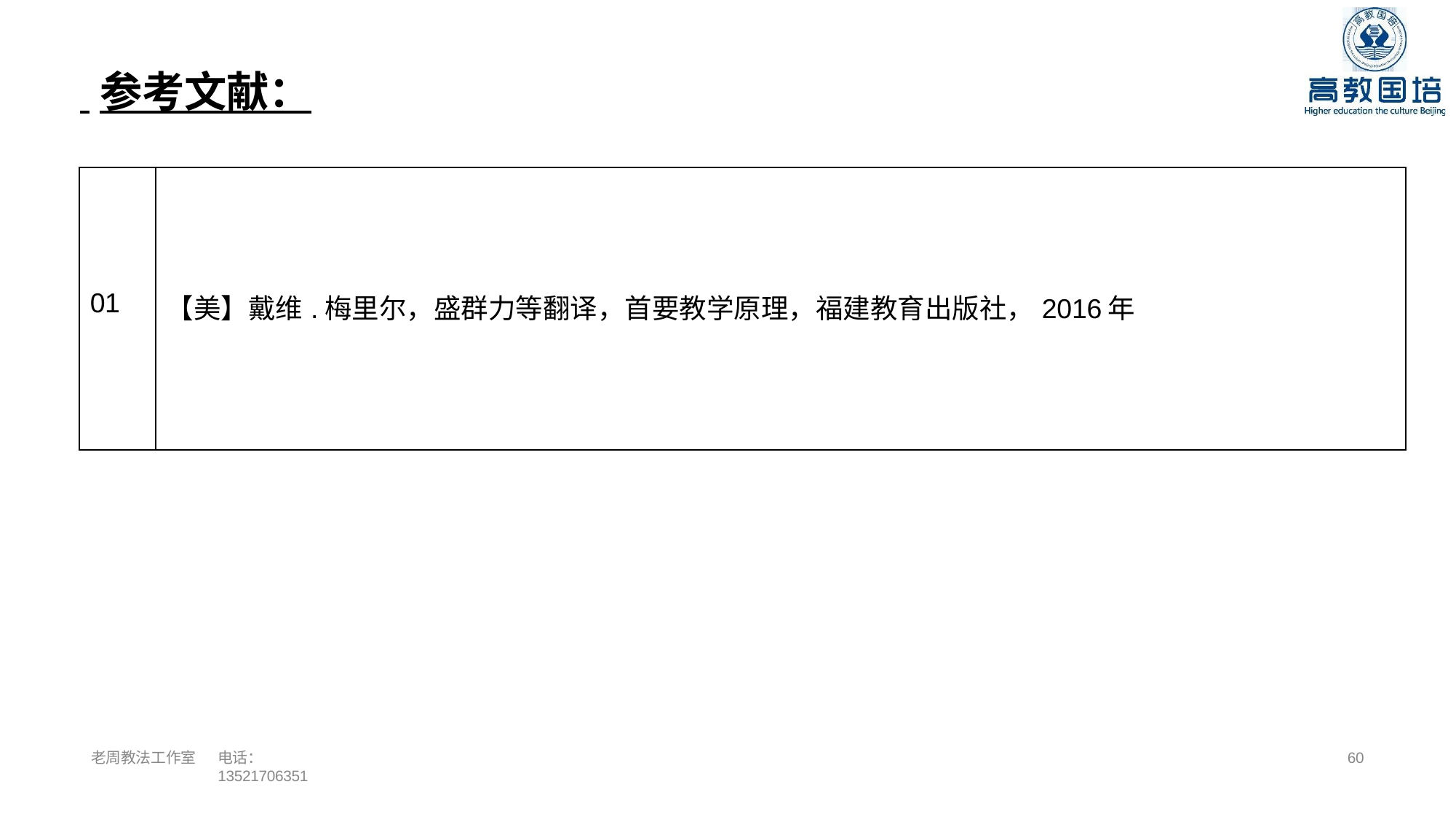

# 参考文献：
| 01 | 【美】戴维.梅里尔，盛群力等翻译，首要教学原理，福建教育出版社，2016年 |
| --- | --- |
老周教法工作室
电话：13521706351
60